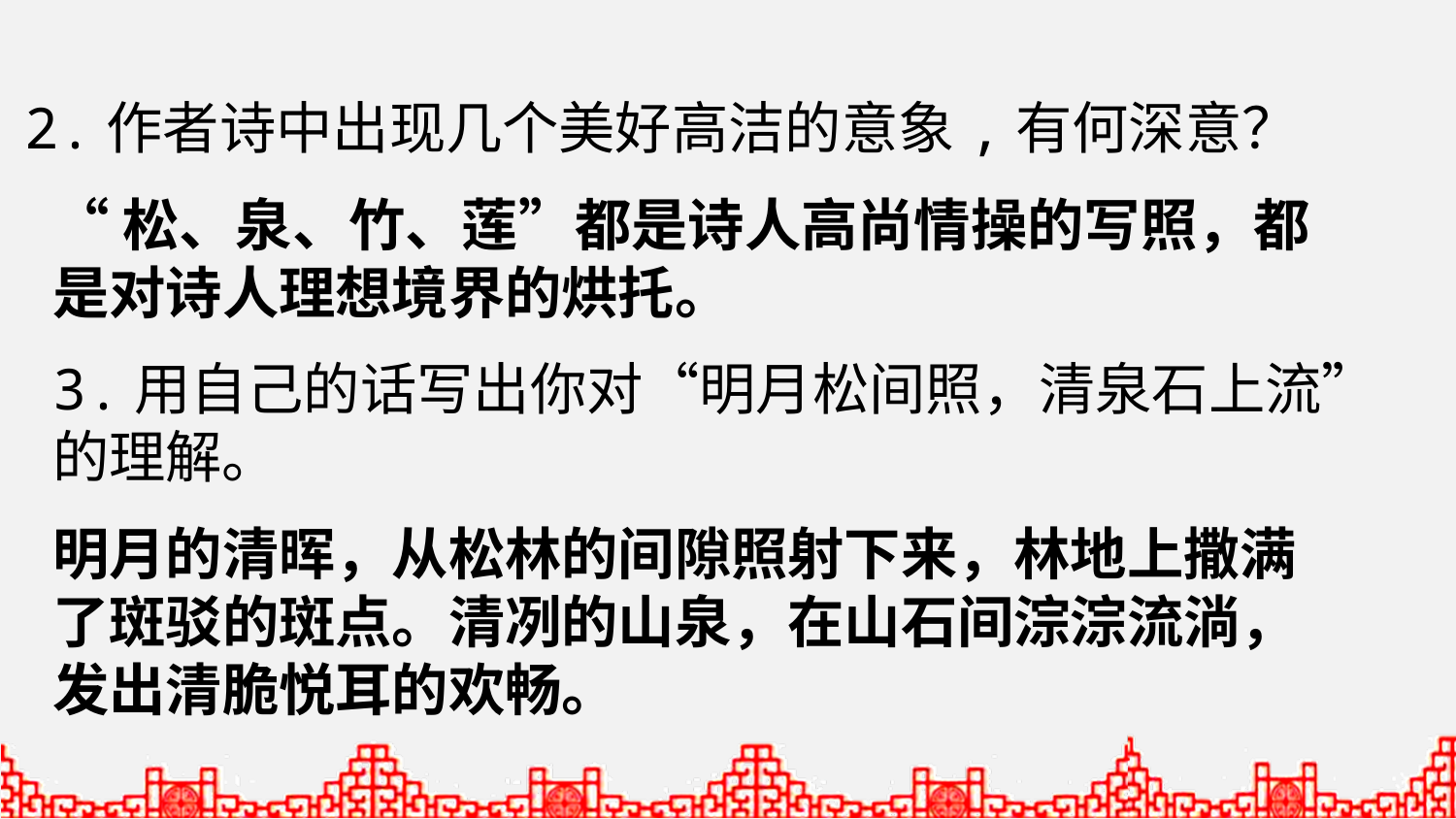

2.作者诗中出现几个美好高洁的意象,有何深意？
“松、泉、竹、莲”都是诗人高尚情操的写照，都是对诗人理想境界的烘托。
3.用自己的话写出你对“明月松间照，清泉石上流”的理解。
明月的清晖，从松林的间隙照射下来，林地上撒满了斑驳的斑点。清冽的山泉，在山石间淙淙流淌，发出清脆悦耳的欢畅。